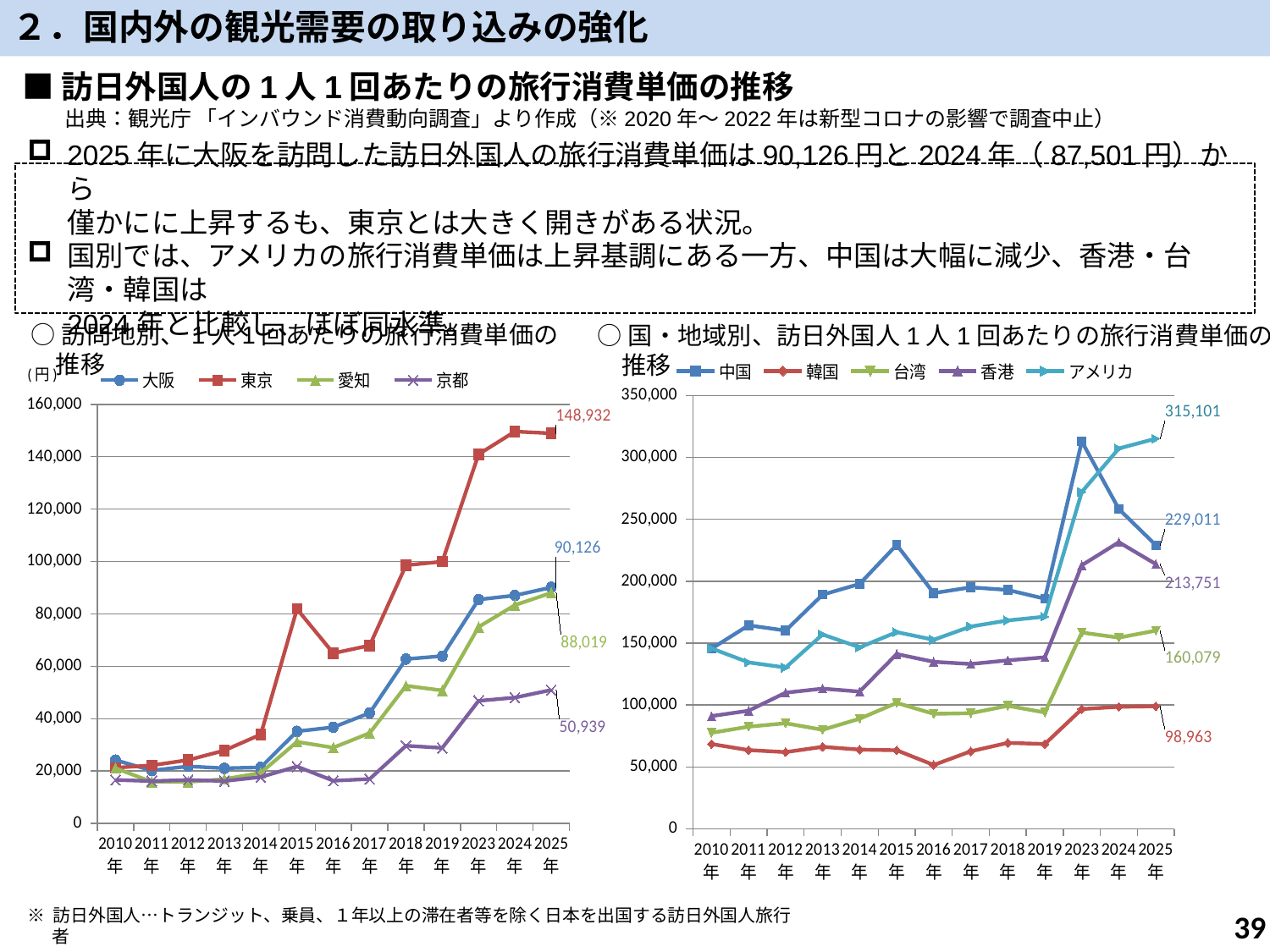

２．国内外の観光需要の取り込みの強化
■訪日外国人の1人1回あたりの旅行消費単価の推移
　　出典：観光庁 「インバウンド消費動向調査」より作成（※2020年～2022年は新型コロナの影響で調査中止）
2025年に大阪を訪問した訪日外国人の旅行消費単価は90,126円と2024年（87,501円）から
僅かにに上昇するも、東京とは大きく開きがある状況。
国別では、アメリカの旅行消費単価は上昇基調にある一方、中国は大幅に減少、香港・台湾・韓国は
2024年と比較し、ほぼ同水準。
○訪問地別、1人1回あたりの旅行消費単価の推移
○国・地域別、訪日外国人1人1回あたりの旅行消費単価の推移

### Chart

| Category | 中国 | 韓国 | 台湾 | 香港 | アメリカ |
|---|---|---|---|---|---|
| 2010年 | 145498.0 | 68489.0 | 77555.0 | 91053.0 | 145675.0 |
| 2011年 | 164358.0 | 63614.0 | 82508.0 | 95381.0 | 134405.0 |
| 2012年 | 160154.0 | 61983.0 | 85266.0 | 109934.0 | 130244.0 |
| 2013年 | 189111.0 | 66204.0 | 80009.0 | 113198.0 | 156943.0 |
| 2014年 | 197777.0 | 64020.0 | 88915.0 | 110821.0 | 146558.0 |
| 2015年 | 229317.0 | 63469.0 | 101740.0 | 141135.0 | 158839.0 |
| 2016年 | 190406.0 | 51569.0 | 92900.0 | 134868.0 | 152690.0 |
| 2017年 | 195044.0 | 62621.0 | 93376.0 | 133120.0 | 163390.0 |
| 2018年 | 192931.0 | 69457.0 | 99398.0 | 136039.0 | 168307.0 |
| 2019年 | 185836.0 | 68533.0 | 93993.0 | 138521.0 | 171349.0 |
| 2023年 | 312766.0 | 96714.0 | 158477.0 | 212846.0 | 272048.0 |
| 2024年 | 258246.0 | 98560.0 | 154400.0 | 231460.0 | 307129.0 |
| 2025年 | 229011.0 | 98963.0 | 160079.0 | 213751.0 | 315101.0 |

### Chart

| Category | 大阪 | 東京 | 愛知 | 京都 |
|---|---|---|---|---|
| 2010年 | 24174.0 | 21266.0 | 21103.0 | 16600.0 |
| 2011年 | 20209.0 | 22169.0 | 15874.0 | 16169.0 |
| 2012年 | 21801.0 | 24194.0 | 15855.0 | 16586.0 |
| 2013年 | 21065.0 | 27851.0 | 16908.0 | 16190.0 |
| 2014年 | 21391.0 | 33939.0 | 19306.0 | 17706.0 |
| 2015年 | 35156.0 | 81858.0 | 31143.0 | 21727.0 |
| 2016年 | 36720.0 | 64952.0 | 28946.0 | 16303.0 |
| 2017年 | 42171.0 | 67926.0 | 34490.0 | 16967.0 |
| 2018年 | 62744.0 | 98561.0 | 52535.0 | 29659.0 |
| 2019年 | 63889.0 | 99959.0 | 50776.0 | 28825.0 |
| 2023年 | 85489.0 | 140942.0 | 75010.0 | 46794.0 |
| 2024年 | 87051.0 | 149621.0 | 83366.0 | 48049.0 |
| 2025年 | 90126.0 | 148932.0 | 88019.0 | 50939.0 |
※ 訪日外国人…トランジット、乗員、１年以上の滞在者等を除く日本を出国する訪日外国人旅行者
39